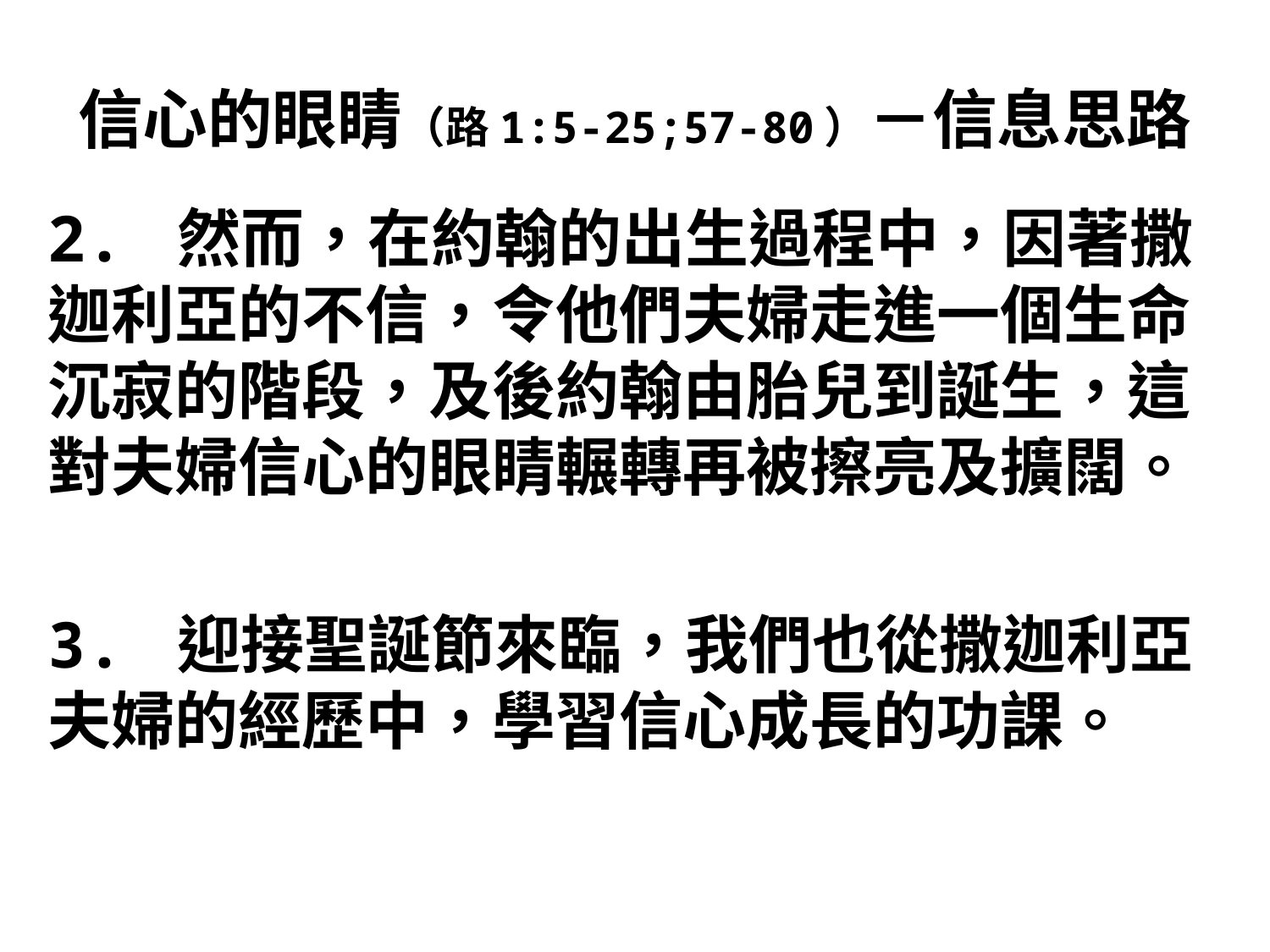

# 信心的眼睛（路1:5-25;57-80）－信息思路
2. 然而，在約翰的出生過程中，因著撒迦利亞的不信，令他們夫婦走進一個生命沉寂的階段，及後約翰由胎兒到誕生，這對夫婦信心的眼睛輾轉再被擦亮及擴闊。

3. 迎接聖誕節來臨，我們也從撒迦利亞夫婦的經歷中，學習信心成長的功課。